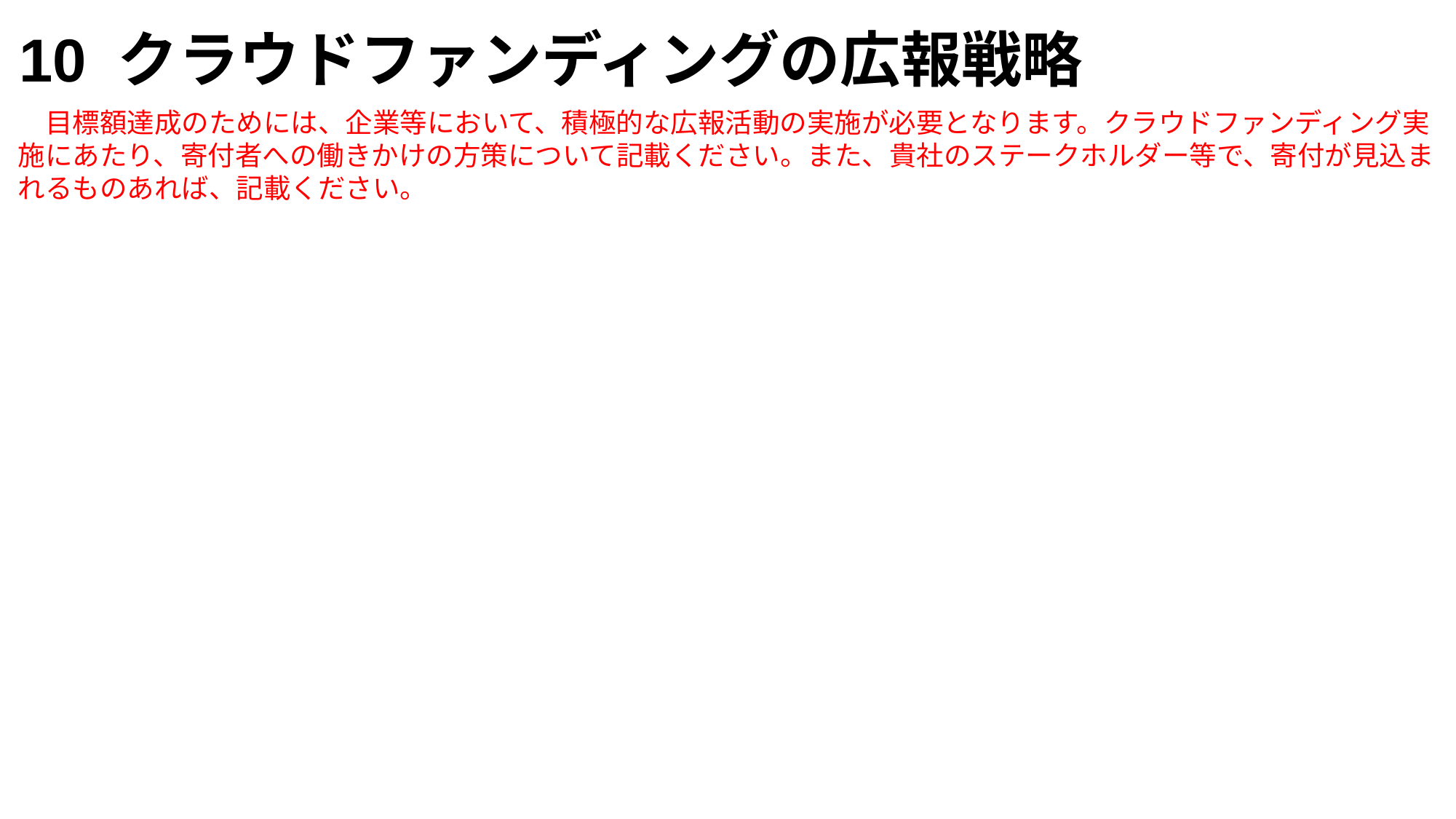

10 クラウドファンディングの広報戦略
　目標額達成のためには、企業等において、積極的な広報活動の実施が必要となります。クラウドファンディング実施にあたり、寄付者への働きかけの方策について記載ください。また、貴社のステークホルダー等で、寄付が見込まれるものあれば、記載ください。